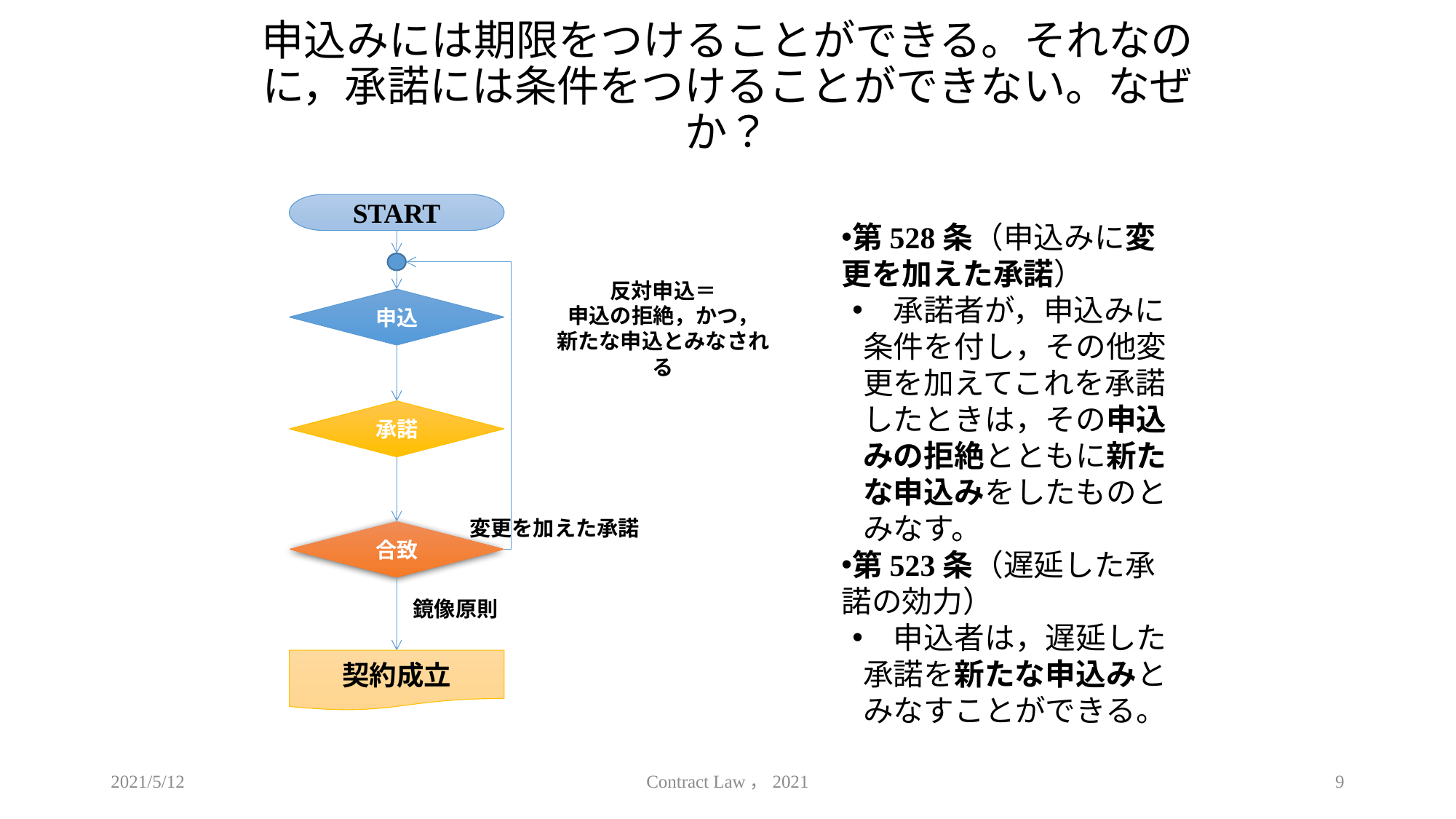

# 申込みには期限をつけることができる。それなのに，承諾には条件をつけることができない。なぜか？
START
第528条（申込みに変更を加えた承諾）
　承諾者が，申込みに条件を付し，その他変更を加えてこれを承諾したときは，その申込みの拒絶とともに新たな申込みをしたものとみなす。
第523条（遅延した承諾の効力）
　申込者は，遅延した承諾を新たな申込みとみなすことができる。

反対申込＝
申込の拒絶，かつ，
新たな申込とみなされる
申込
承諾
変更を加えた承諾
合致
鏡像原則
契約成立
2021/5/12
Contract Law，2021
9